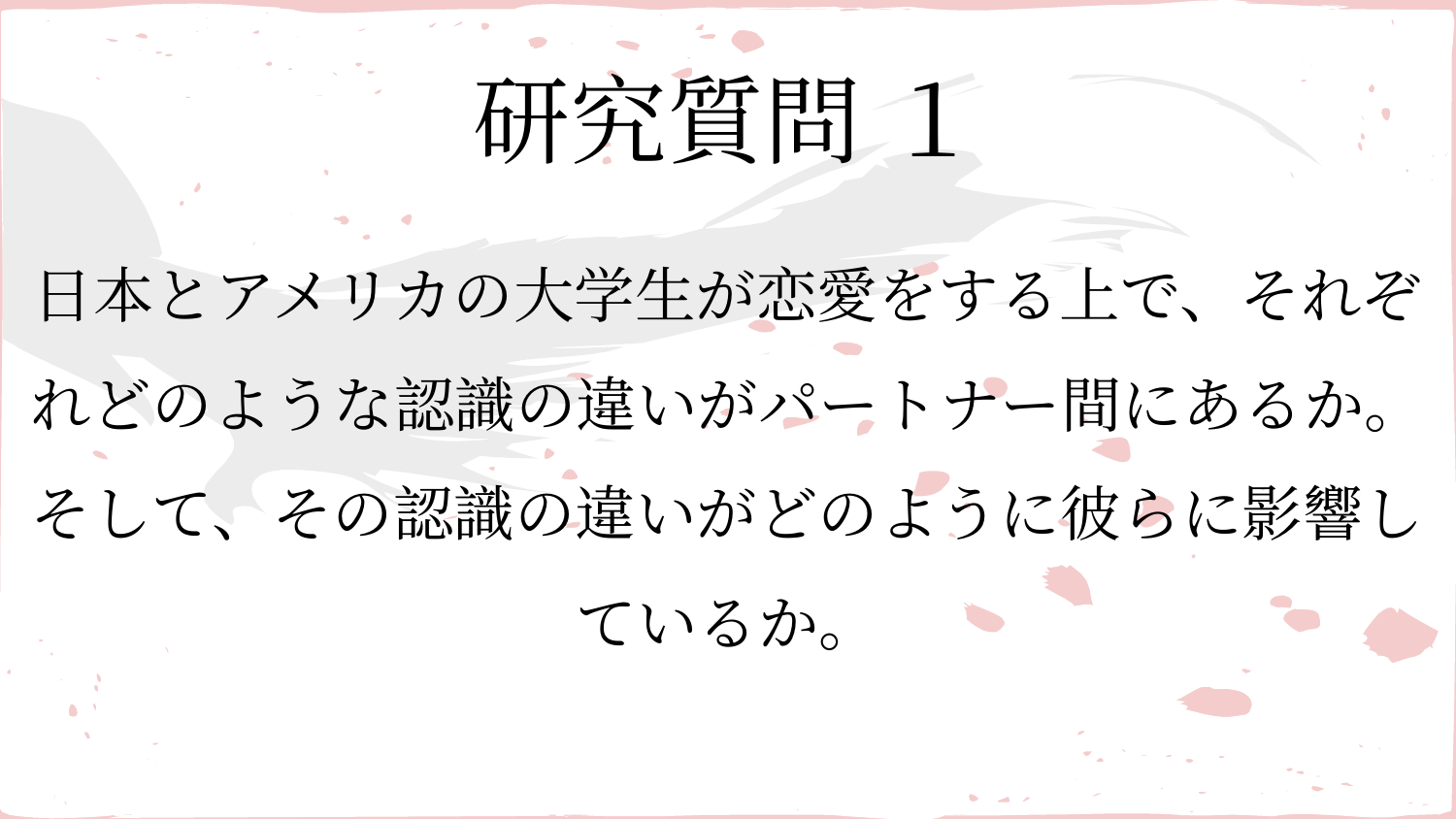

# 研究質問 １
日本とアメリカの大学生が恋愛をする上で、それぞれどのような認識の違いがパートナー間にあるか。そして、その認識の違いがどのように彼らに影響しているか。